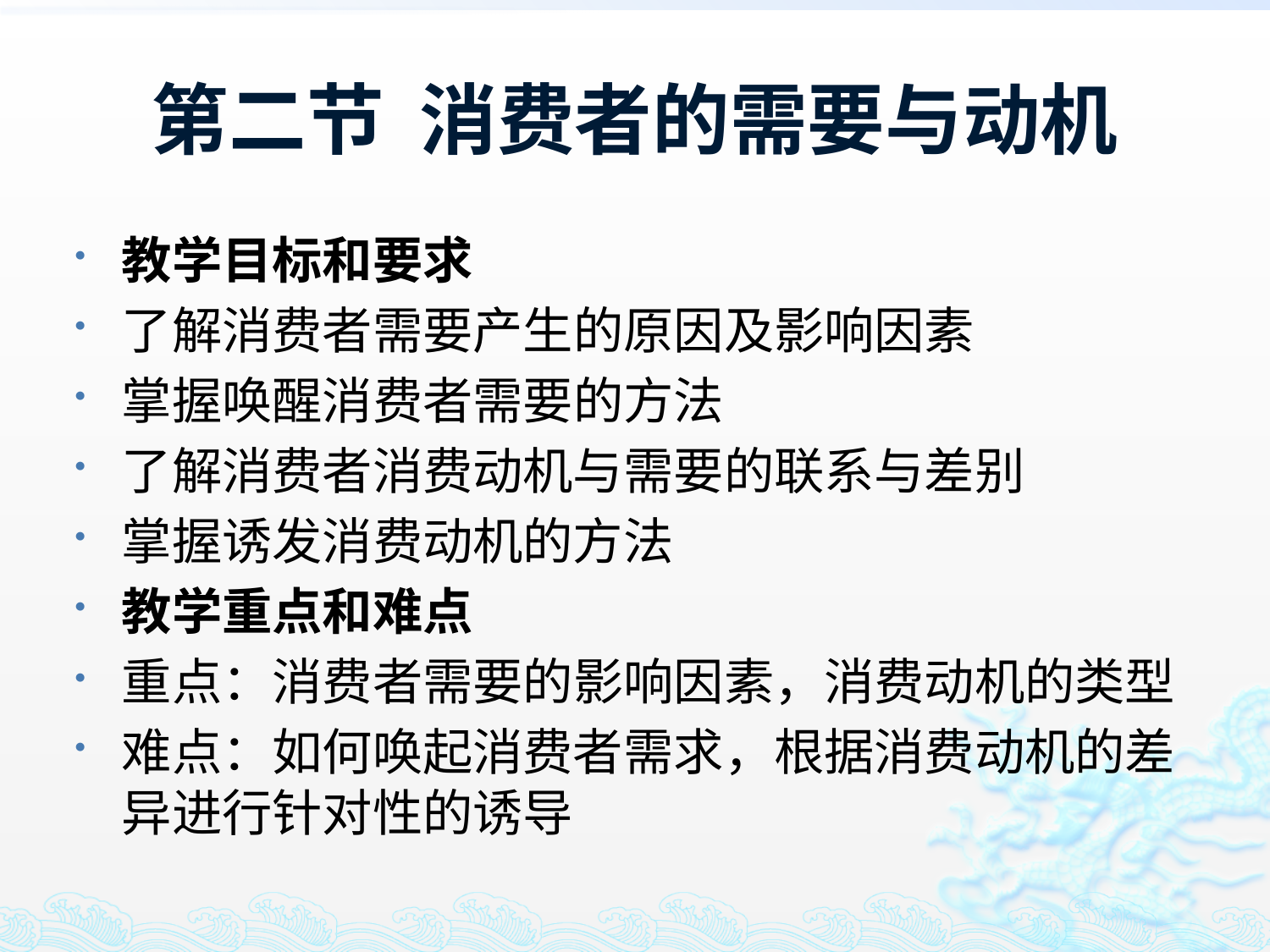

# 第二节  消费者的需要与动机
教学目标和要求
了解消费者需要产生的原因及影响因素
掌握唤醒消费者需要的方法
了解消费者消费动机与需要的联系与差别
掌握诱发消费动机的方法
教学重点和难点
重点：消费者需要的影响因素，消费动机的类型
难点：如何唤起消费者需求，根据消费动机的差异进行针对性的诱导